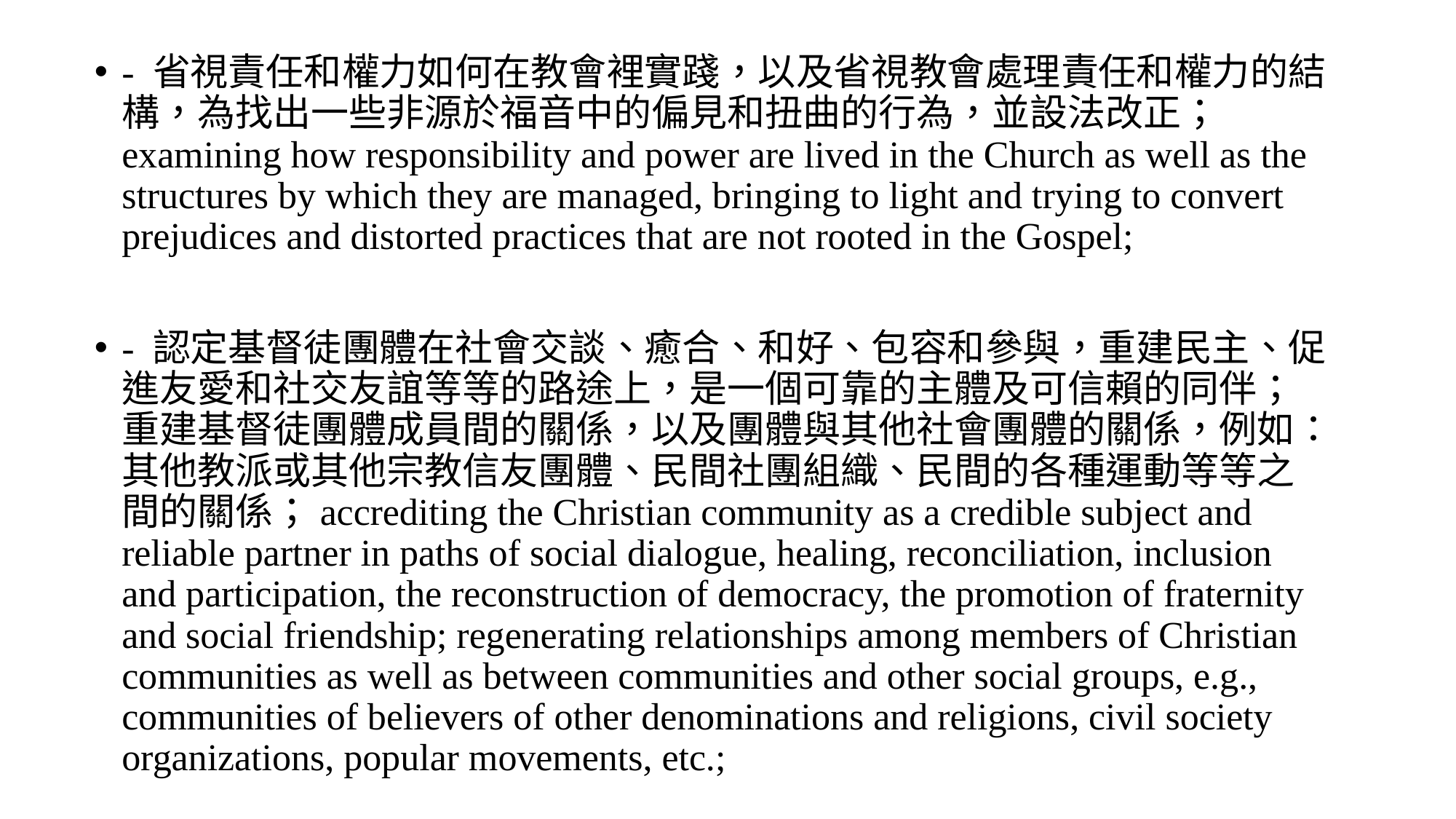

- 省視責任和權力如何在教會裡實踐，以及省視教會處理責任和權力的結構，為找出一些非源於福音中的偏見和扭曲的行為，並設法改正；examining how responsibility and power are lived in the Church as well as the structures by which they are managed, bringing to light and trying to convert prejudices and distorted practices that are not rooted in the Gospel;

- 認定基督徒團體在社會交談、癒合、和好、包容和參與，重建民主、促進友愛和社交友誼等等的路途上，是一個可靠的主體及可信賴的同伴；重建基督徒團體成員間的關係，以及團體與其他社會團體的關係，例如：其他教派或其他宗教信友團體、民間社團組織、民間的各種運動等等之間的關係；accrediting the Christian community as a credible subject and reliable partner in paths of social dialogue, healing, reconciliation, inclusion and participation, the reconstruction of democracy, the promotion of fraternity and social friendship; regenerating relationships among members of Christian communities as well as between communities and other social groups, e.g., communities of believers of other denominations and religions, civil society organizations, popular movements, etc.;